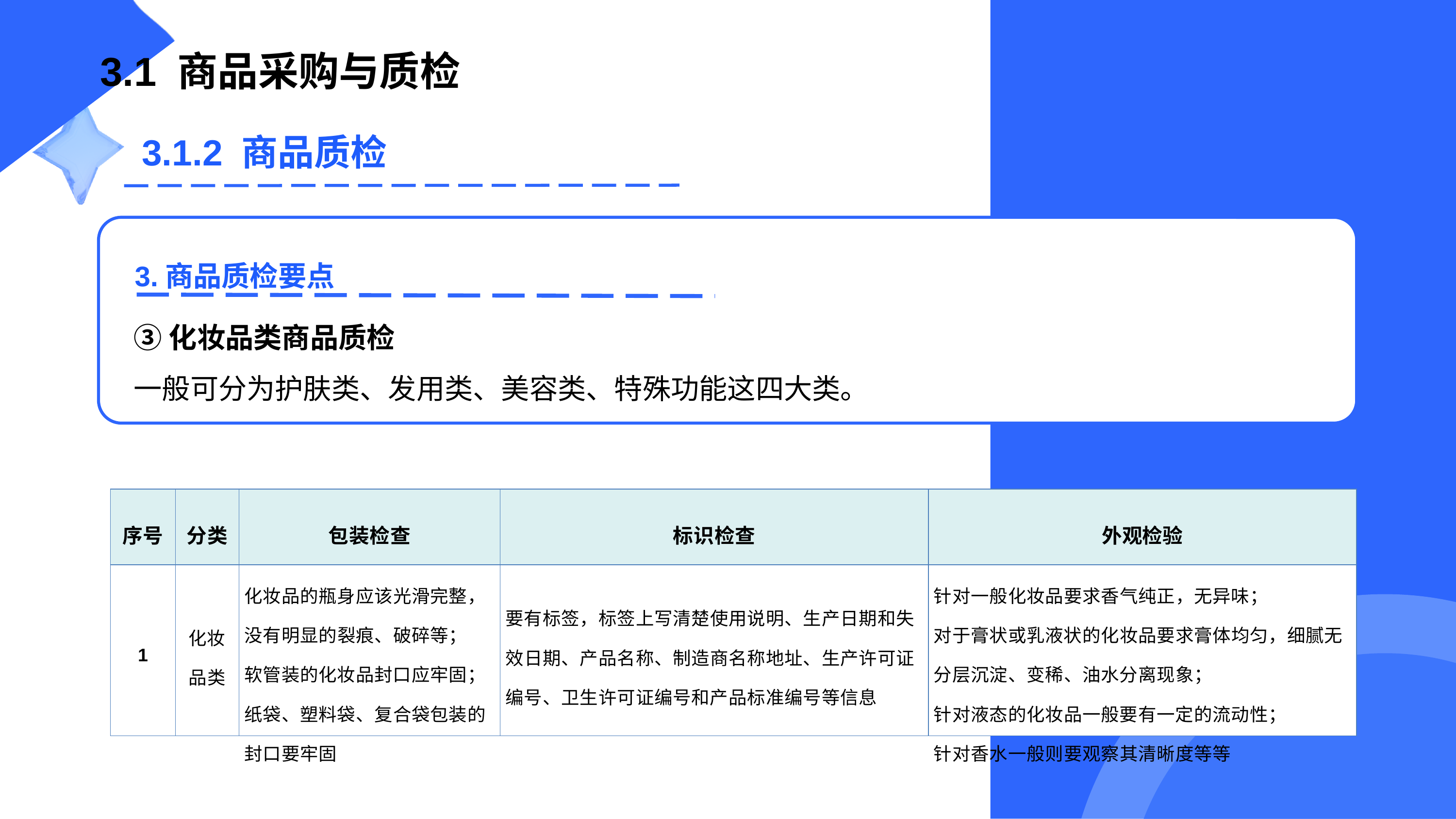

3.1 商品采购与质检

3.1.2 商品质检

3.商品质检要点

③化妆品类商品质检
一般可分为护肤类、发用类、美容类、特殊功能这四大类。
| 序号 | 分类 | 包装检查 | 标识检查 | 外观检验 |
| --- | --- | --- | --- | --- |
| 1 | 化妆品类 | 化妆品的瓶身应该光滑完整，没有明显的裂痕、破碎等； 软管装的化妆品封口应牢固；纸袋、塑料袋、复合袋包装的封口要牢固 | 要有标签，标签上写清楚使用说明、生产日期和失效日期、产品名称、制造商名称地址、生产许可证编号、卫生许可证编号和产品标准编号等信息 | 针对一般化妆品要求香气纯正，无异味； 对于膏状或乳液状的化妆品要求膏体均匀，细腻无分层沉淀、变稀、油水分离现象； 针对液态的化妆品一般要有一定的流动性； 针对香水一般则要观察其清晰度等等 |